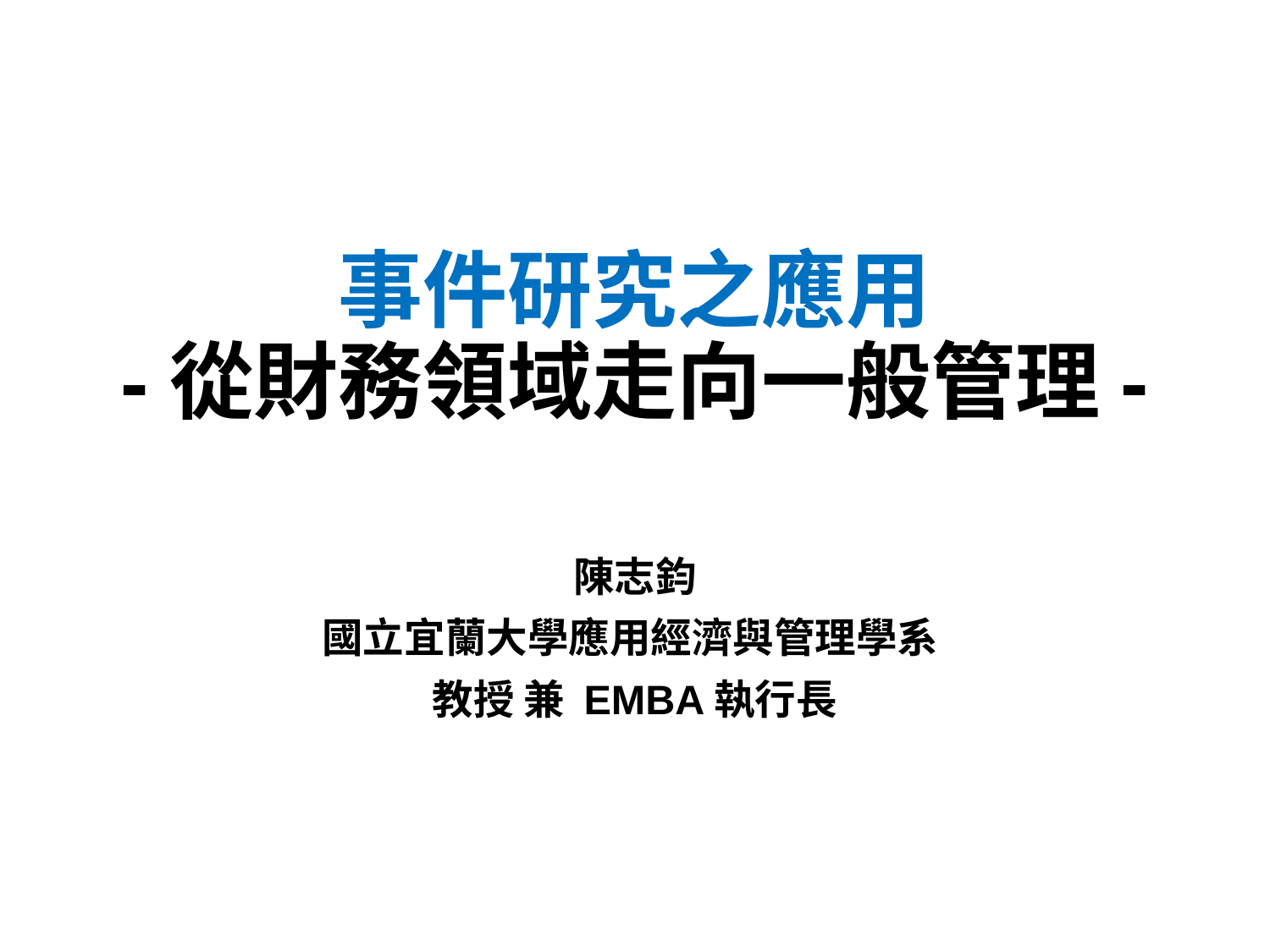

# 事件研究之應用 -從財務領域走向一般管理-
陳志鈞
國立宜蘭大學應用經濟與管理學系
教授 兼 EMBA執行長